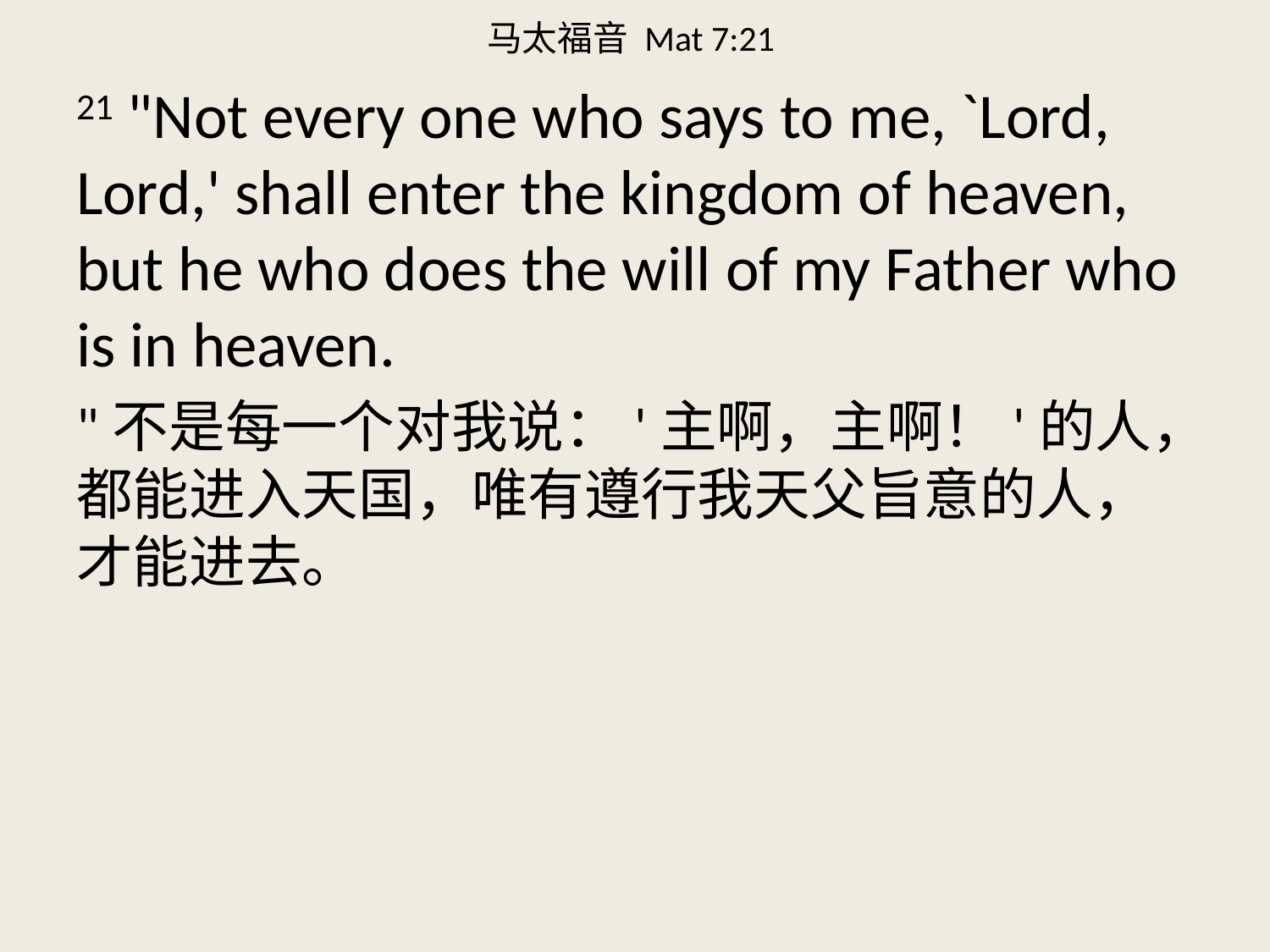

# 马太福音 Mat 7:21
21 "Not every one who says to me, `Lord, Lord,' shall enter the kingdom of heaven, but he who does the will of my Father who is in heaven.
"不是每一个对我说：'主啊，主啊！'的人，都能进入天国，唯有遵行我天父旨意的人，才能进去。